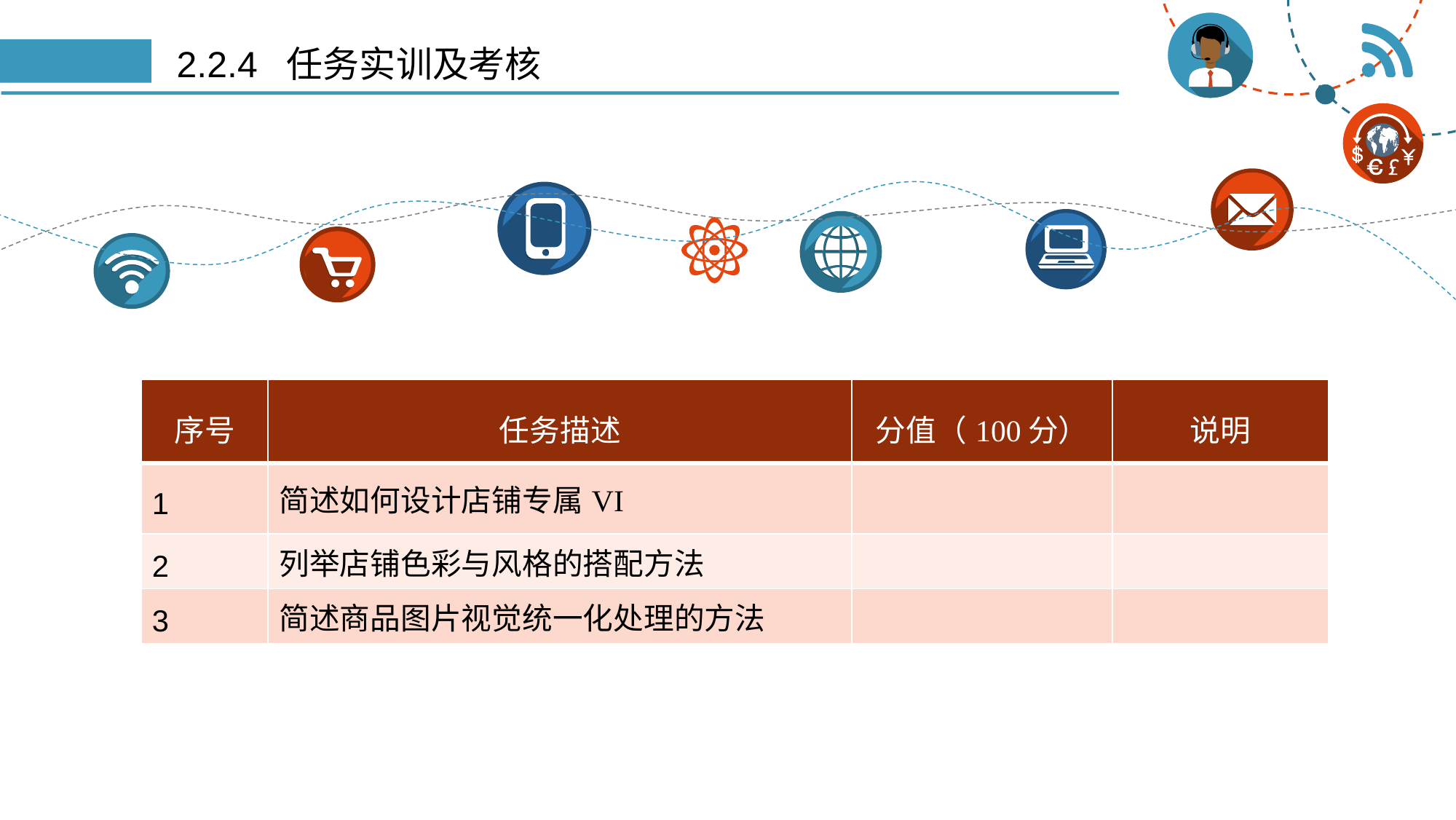

# 2.2.4  任务实训及考核

| 序号 | 任务描述 | 分值（100分） | 说明 |
| --- | --- | --- | --- |
| 1 | 简述如何设计店铺专属VI |  |  |
| 2 | 列举店铺色彩与风格的搭配方法 |  |  |
| 3 | 简述商品图片视觉统一化处理的方法 |  |  |